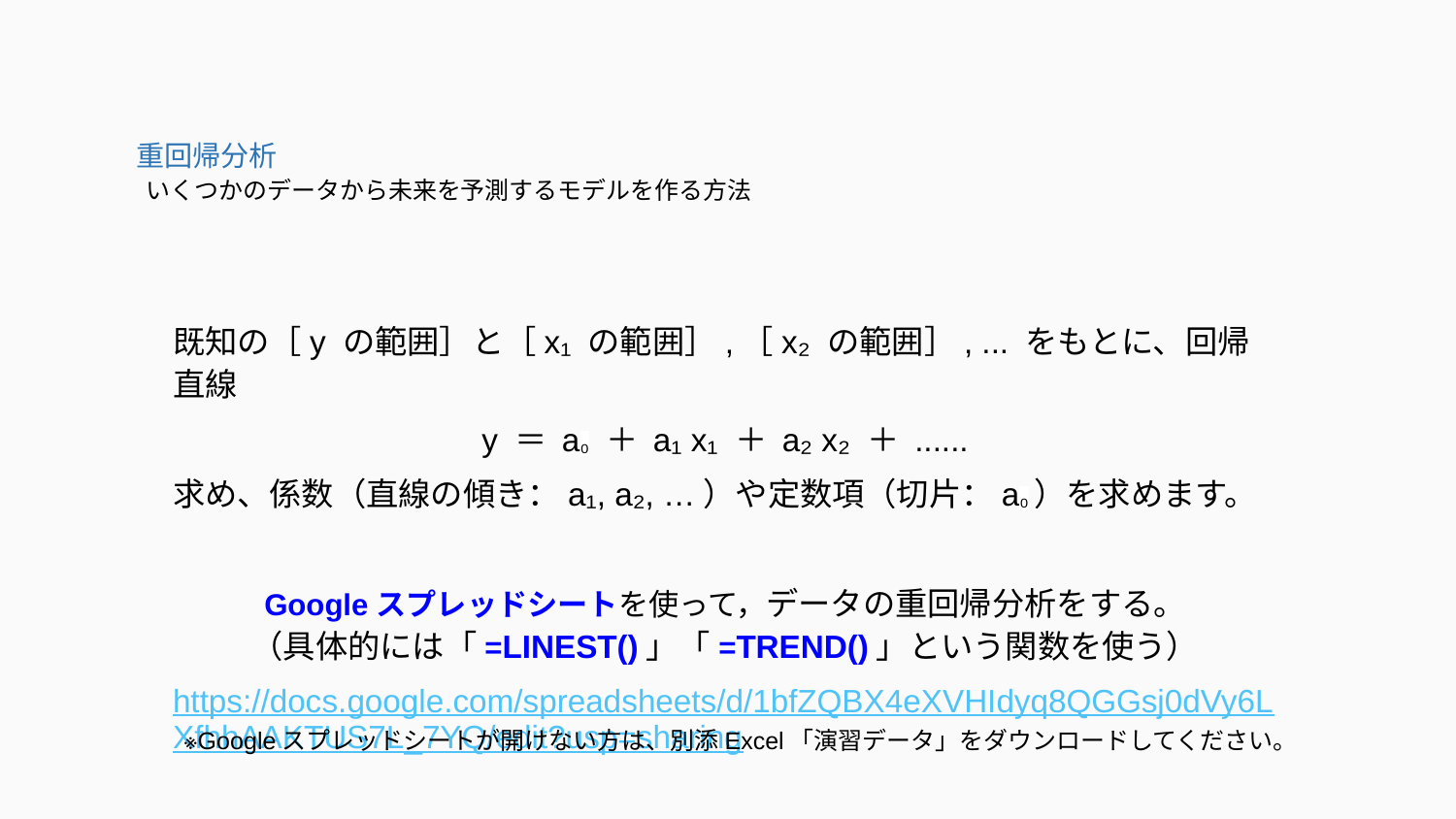

重回帰分析
いくつかのデータから未来を予測するモデルを作る方法
既知の［y の範囲］と［x₁ の範囲］,［x₂ の範囲］, ... をもとに、回帰直線
y ＝ a₀ ＋ a₁ x₁ ＋ a₂ x₂ ＋ ......
求め、係数（直線の傾き：a₁, a₂, …）や定数項（切片：a₀）を求めます。

Googleスプレッドシートを使って，データの重回帰分析をする。
（具体的には「=LINEST()」「=TREND()」という関数を使う）
https://docs.google.com/spreadsheets/d/1bfZQBX4eXVHIdyq8QGGsj0dVy6LXfhhAAKTUS7L_7YQ/edit?usp=sharing
※Googleスプレッドシートが開けない方は、別添Excel「演習データ」をダウンロードしてください。